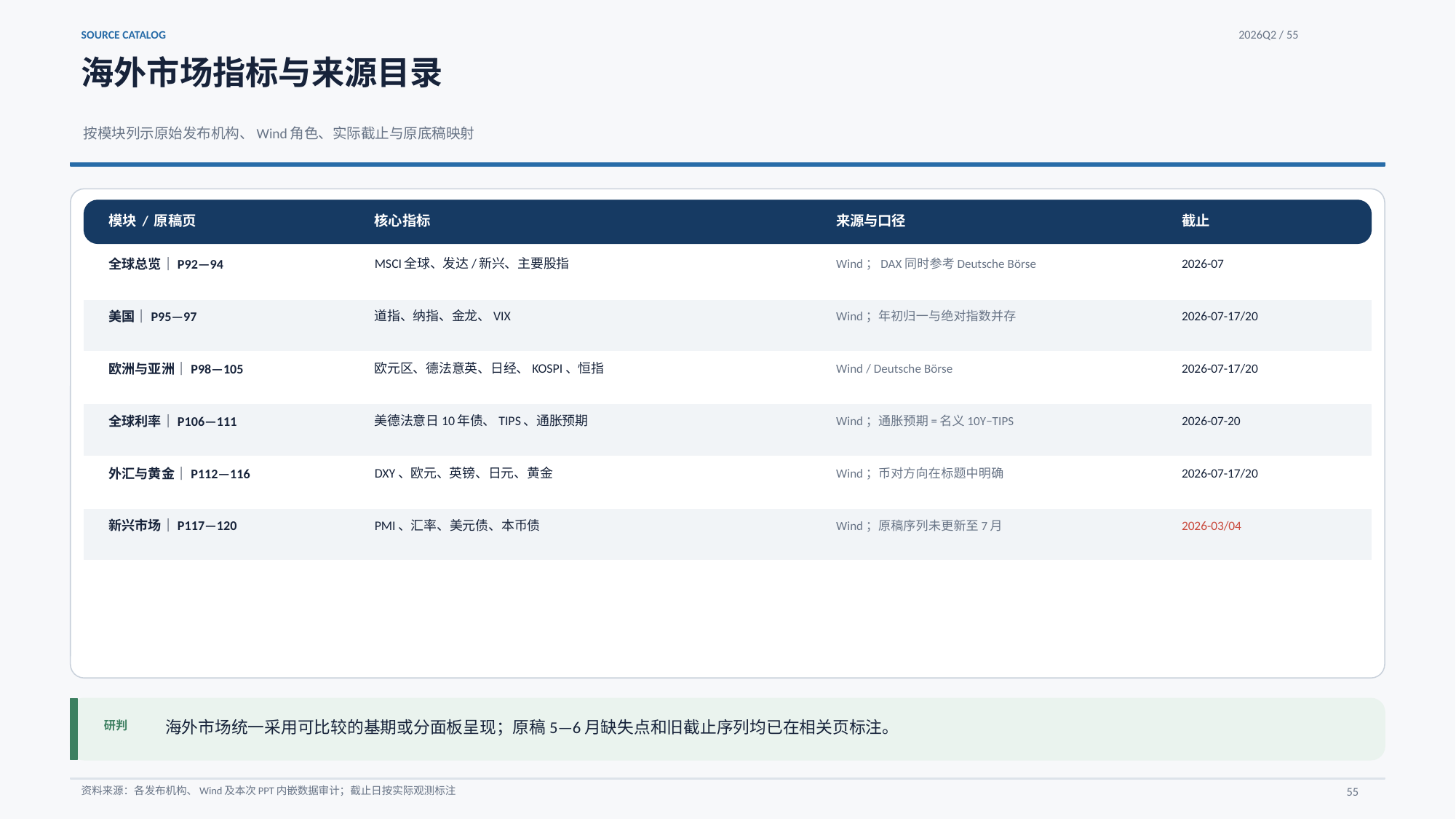

SOURCE CATALOG
2026Q2 / 55
海外市场指标与来源目录
按模块列示原始发布机构、Wind角色、实际截止与原底稿映射

模块 / 原稿页
核心指标
来源与口径
截止
全球总览｜P92—94
MSCI全球、发达/新兴、主要股指
Wind；DAX同时参考Deutsche Börse
2026-07

美国｜P95—97
道指、纳指、金龙、VIX
Wind；年初归一与绝对指数并存
2026-07-17/20
欧洲与亚洲｜P98—105
欧元区、德法意英、日经、KOSPI、恒指
Wind / Deutsche Börse
2026-07-17/20

全球利率｜P106—111
美德法意日10年债、TIPS、通胀预期
Wind；通胀预期=名义10Y−TIPS
2026-07-20
外汇与黄金｜P112—116
DXY、欧元、英镑、日元、黄金
Wind；币对方向在标题中明确
2026-07-17/20

新兴市场｜P117—120
PMI、汇率、美元债、本币债
Wind；原稿序列未更新至7月
2026-03/04

海外市场统一采用可比较的基期或分面板呈现；原稿5—6月缺失点和旧截止序列均已在相关页标注。
研判

资料来源：各发布机构、Wind及本次PPT内嵌数据审计；截止日按实际观测标注
55